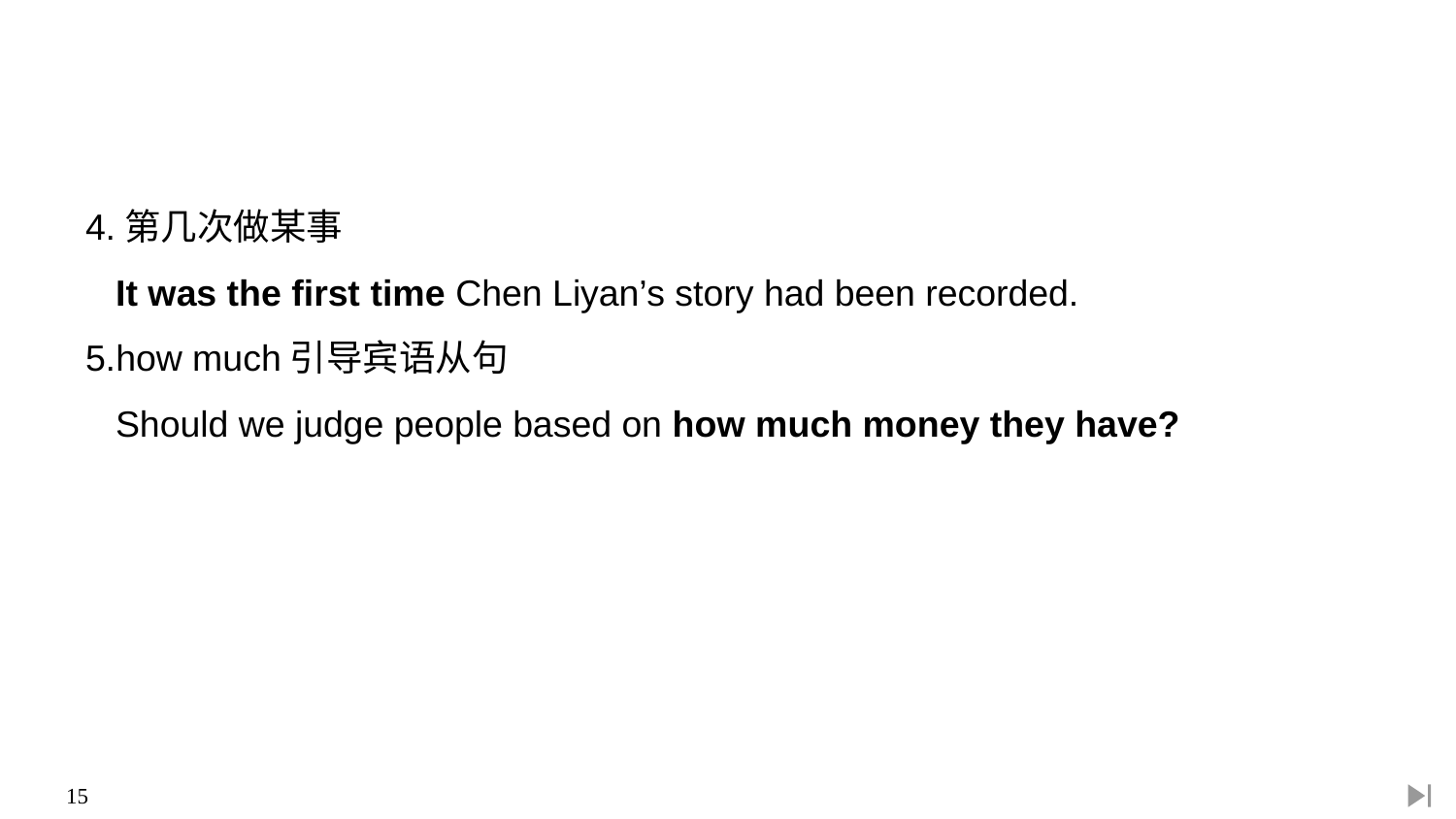

4.第几次做某事
	It was the first time Chen Liyan’s story had been recorded.
5.how much引导宾语从句
	Should we judge people based on how much money they have?